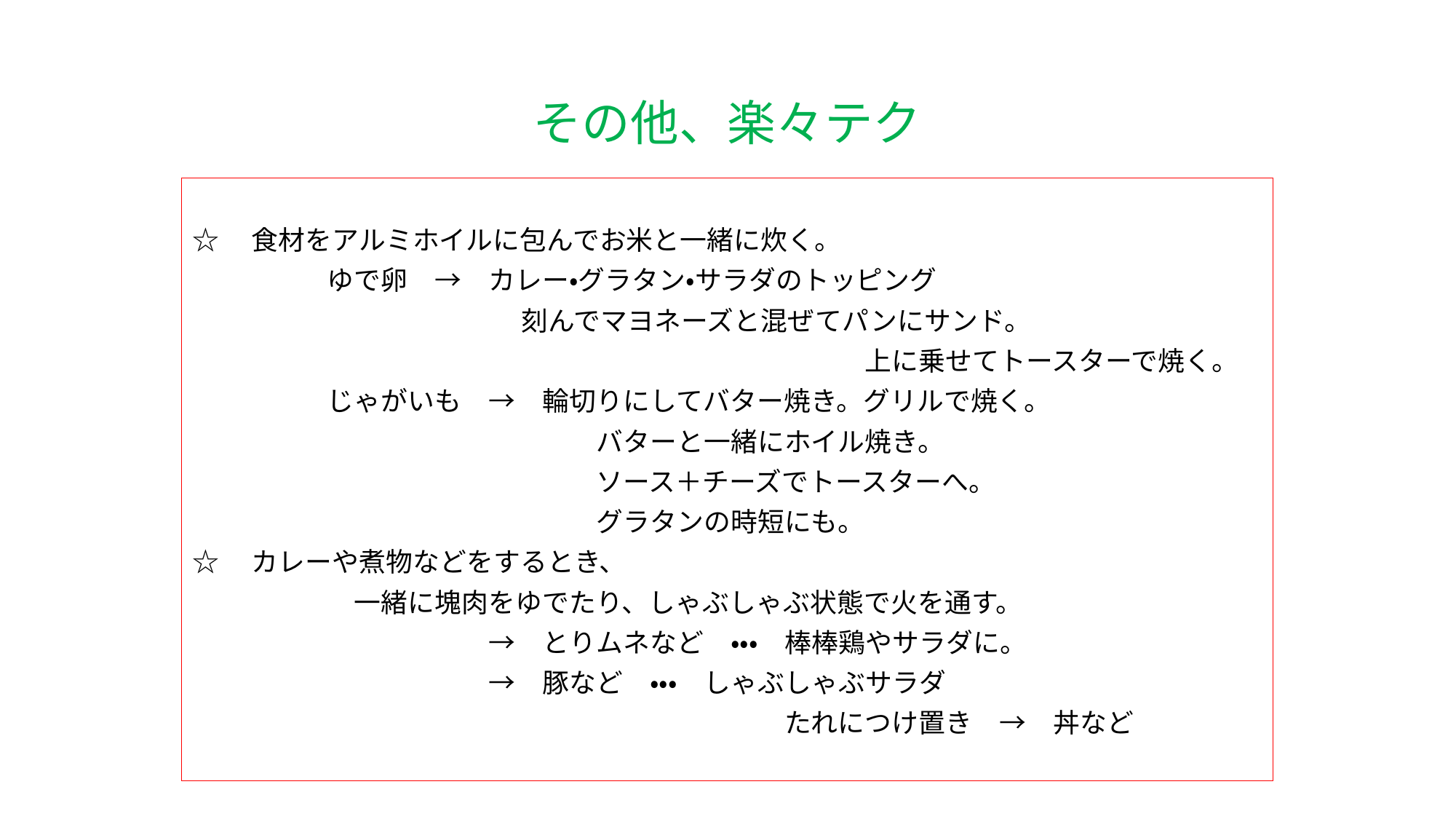

# その他、楽々テク

☆　食材をアルミホイルに包んでお米と一緒に炊く。
　　　　　ゆで卵　→　カレー・グラタン・サラダのトッピング
　　　　　　　　　　　　 刻んでマヨネーズと混ぜてパンにサンド。
　　　　　　　　　　　　　　　　　　　　　　　　　上に乗せてトースターで焼く。
　　　　　じゃがいも　→　輪切りにしてバター焼き。グリルで焼く。
　　　　　　　　　　　　　　　バターと一緒にホイル焼き。
　　　　　　　　　　　　　　　ソース＋チーズでトースターへ。
　　　　　　　　　　　　　　　グラタンの時短にも。
☆　カレーや煮物などをするとき、
　　　　　　一緒に塊肉をゆでたり、しゃぶしゃぶ状態で火を通す。
　　　　　　　　　　　→　とりムネなど　・・・　棒棒鶏やサラダに。
　　　　　　　　　　　→　豚など　・・・　しゃぶしゃぶサラダ
　　　　　　　　　　　　　　　　　　　　　　たれにつけ置き　→　丼など